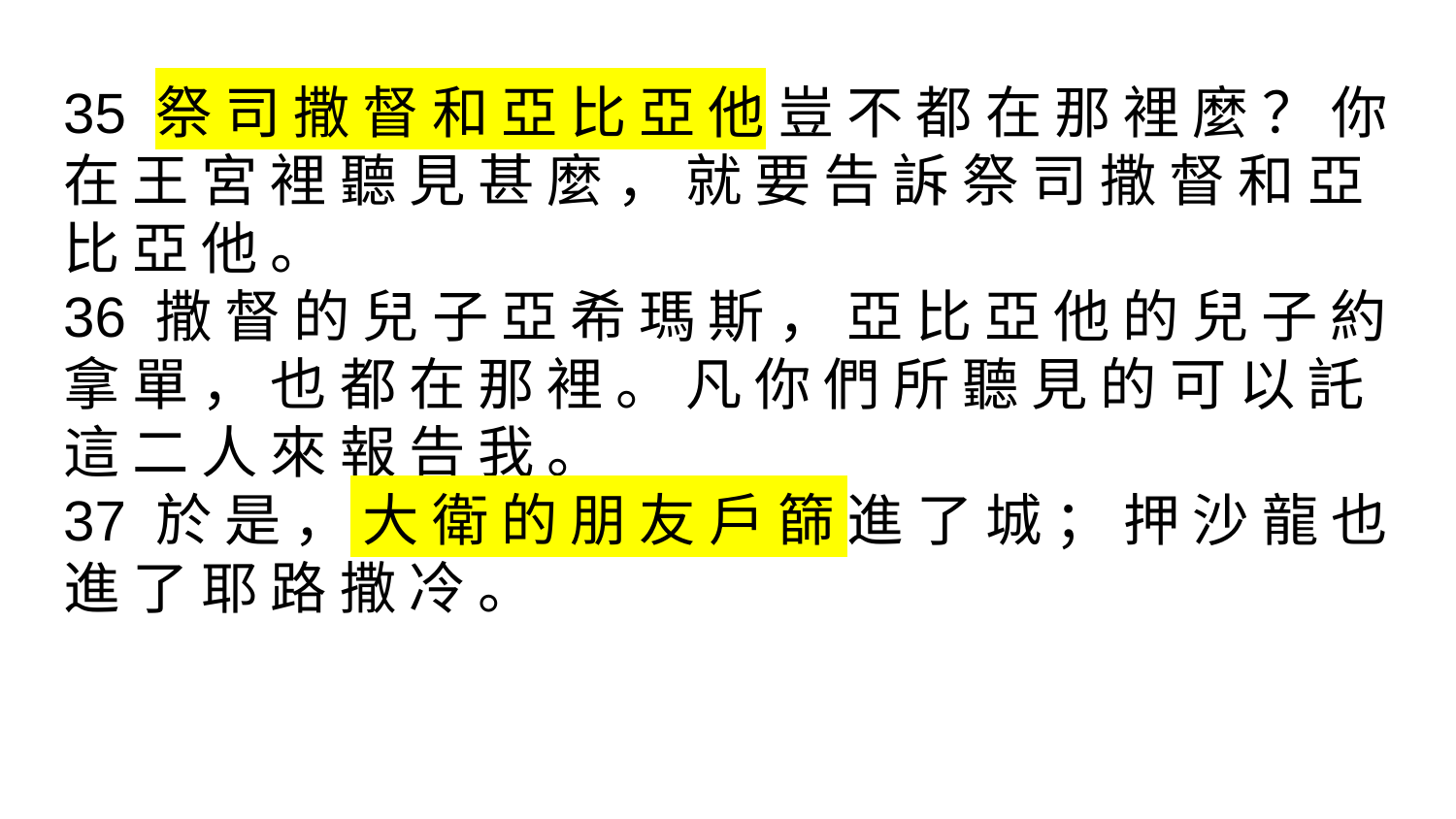

35 祭 司 撒 督 和 亞 比 亞 他 豈 不 都 在 那 裡 麼 ？ 你 在 王 宮 裡 聽 見 甚 麼 ， 就 要 告 訴 祭 司 撒 督 和 亞 比 亞 他 。
36 撒 督 的 兒 子 亞 希 瑪 斯 ， 亞 比 亞 他 的 兒 子 約 拿 單 ， 也 都 在 那 裡 。 凡 你 們 所 聽 見 的 可 以 託 這 二 人 來 報 告 我 。
37 於 是 ， 大 衛 的 朋 友 戶 篩 進 了 城 ； 押 沙 龍 也 進 了 耶 路 撒 冷 。